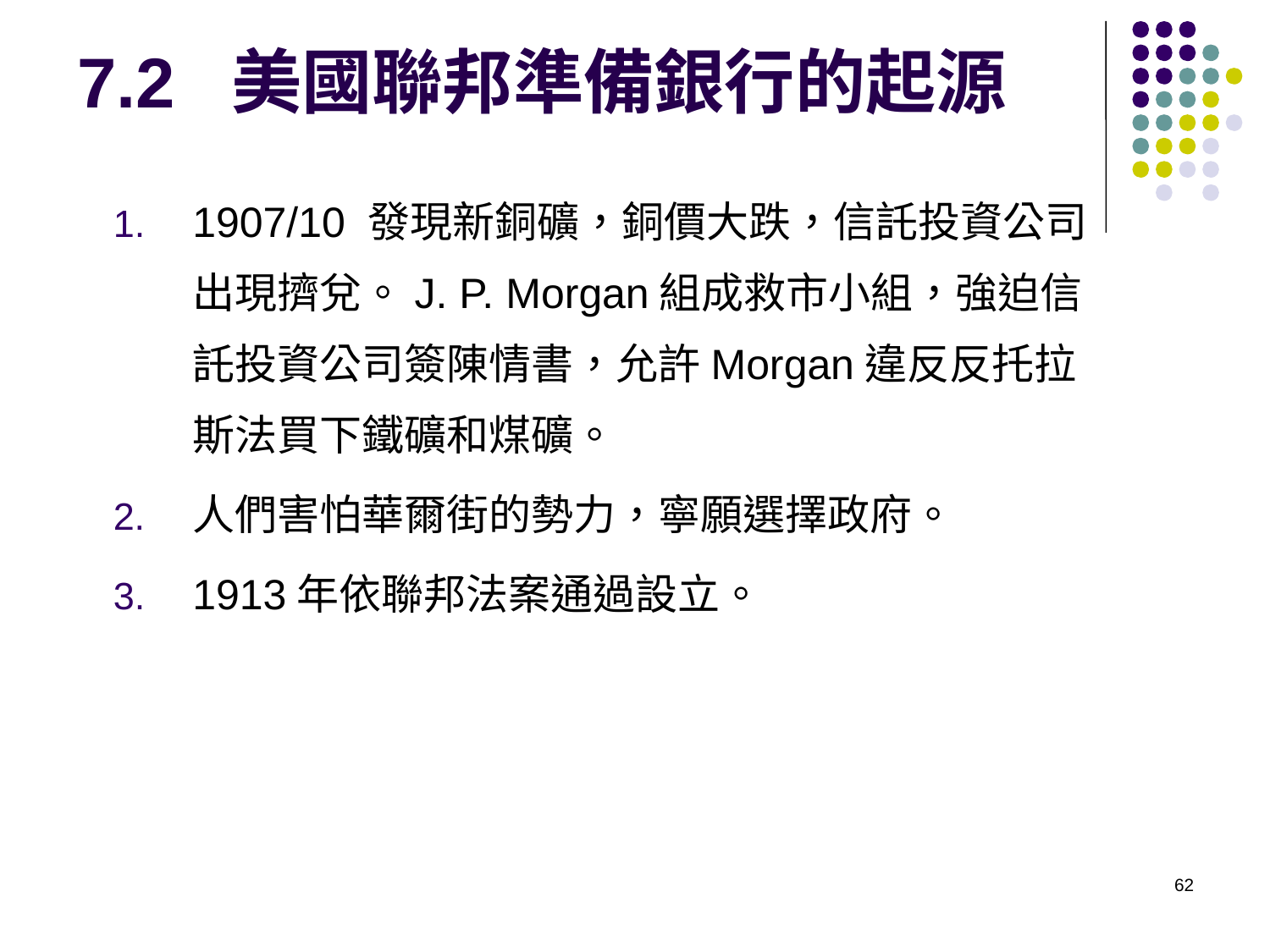

# 7.2  美國聯邦準備銀行的起源
1907/10 發現新銅礦，銅價大跌，信託投資公司出現擠兌。J. P. Morgan組成救市小組，強迫信託投資公司簽陳情書，允許Morgan違反反托拉斯法買下鐵礦和煤礦。
人們害怕華爾街的勢力，寧願選擇政府。
1913年依聯邦法案通過設立。
62